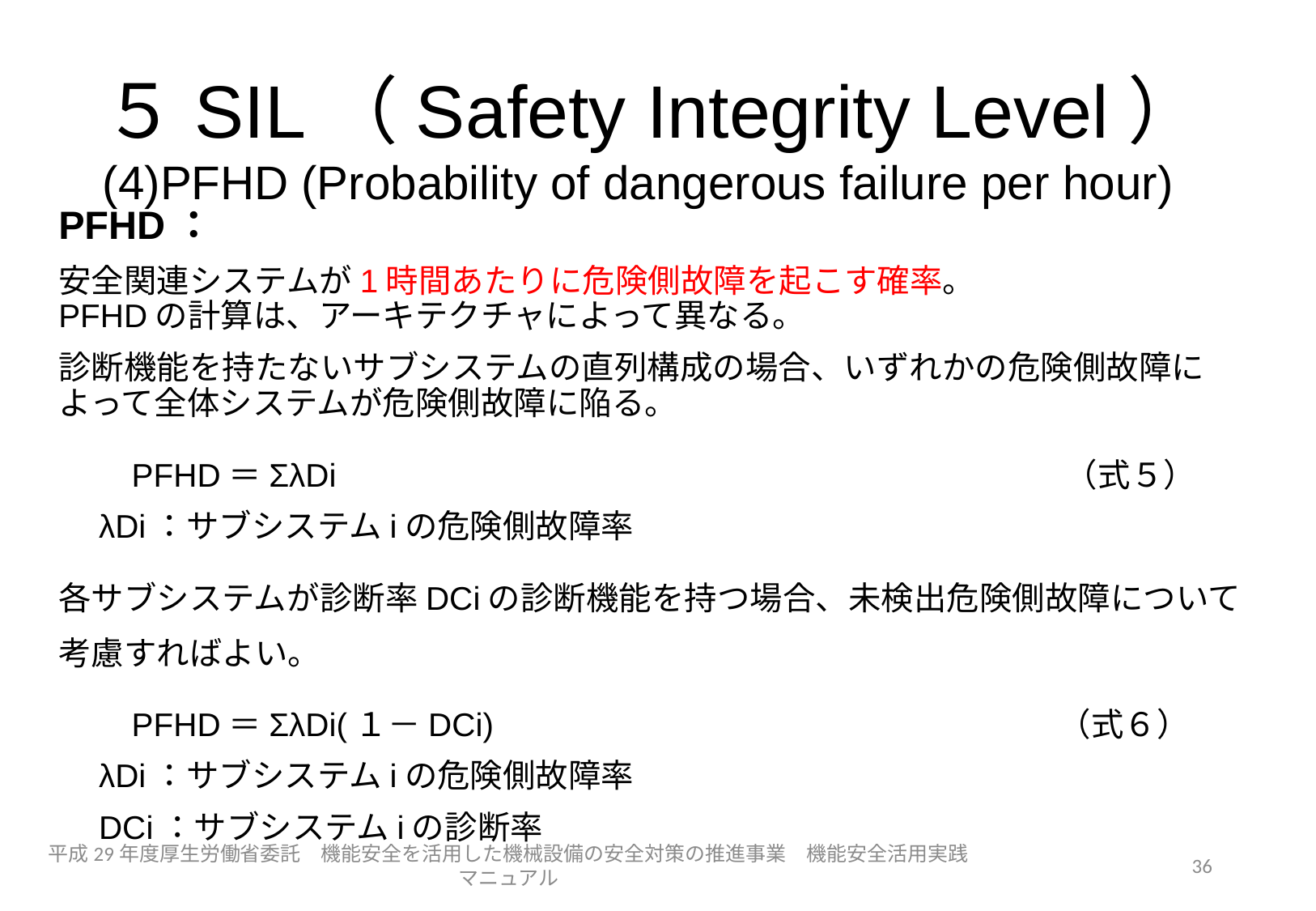

# ５SIL（Safety Integrity Level） (4)PFHD (Probability of dangerous failure per hour)
PFHD：
安全関連システムが1時間あたりに危険側故障を起こす確率。
PFHDの計算は、アーキテクチャによって異なる。
診断機能を持たないサブシステムの直列構成の場合、いずれかの危険側故障によって全体システムが危険側故障に陥る。
　　PFHD＝ΣλDi　　　　　　　　　　　　　　　　　　　　　　（式５）
　λDi：サブシステムiの危険側故障率
各サブシステムが診断率DCiの診断機能を持つ場合、未検出危険側故障について考慮すればよい。
　　PFHD＝ΣλDi(１－DCi)　　　　　　　　　　　　　　　　　（式６）
　λDi：サブシステムiの危険側故障率
　DCi：サブシステムiの診断率
平成29年度厚生労働省委託　機能安全を活用した機械設備の安全対策の推進事業　機能安全活用実践マニュアル
36